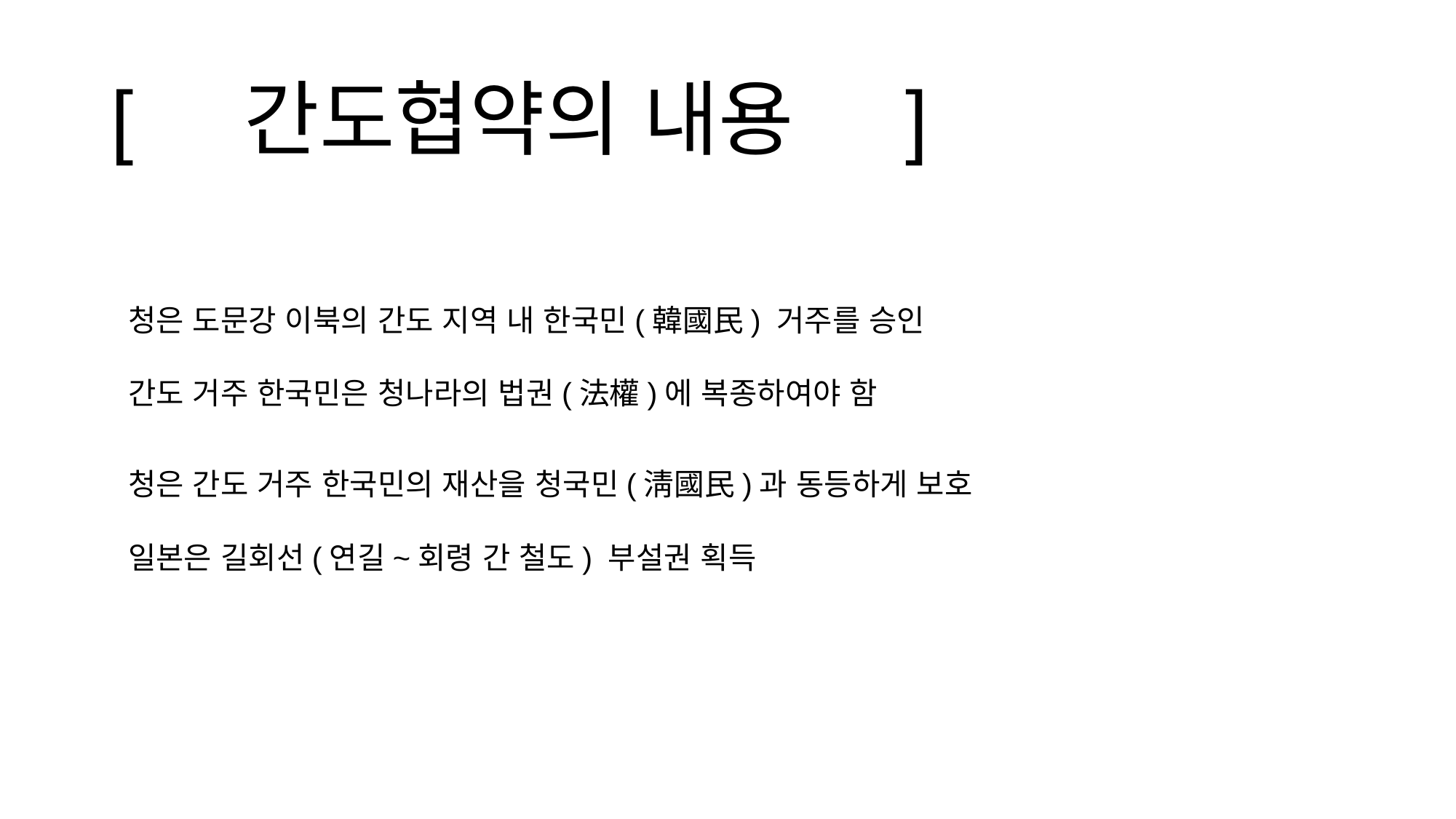

# [    간도협약의 내용    ]

청은 도문강 이북의 간도 지역 내 한국민(韓國民) 거주를 승인

간도 거주 한국민은 청나라의 법권(法權)에 복종하여야 함

청은 간도 거주 한국민의 재산을 청국민(淸國民)과 동등하게 보호

일본은 길회선(연길~회령 간 철도) 부설권 획득